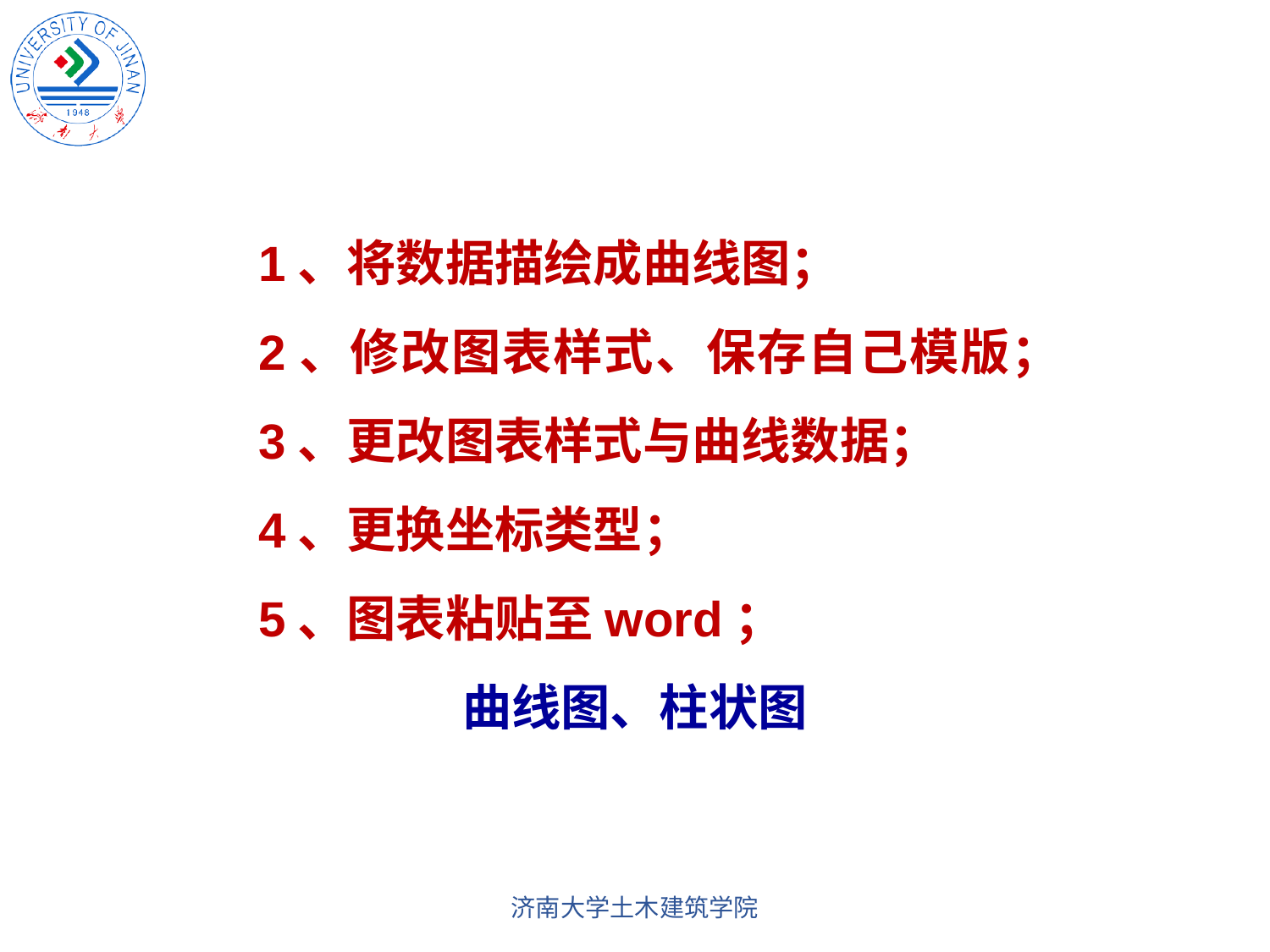

1、将数据描绘成曲线图；
2、修改图表样式、保存自己模版；
3、更改图表样式与曲线数据；
4、更换坐标类型；
5、图表粘贴至word；
曲线图、柱状图